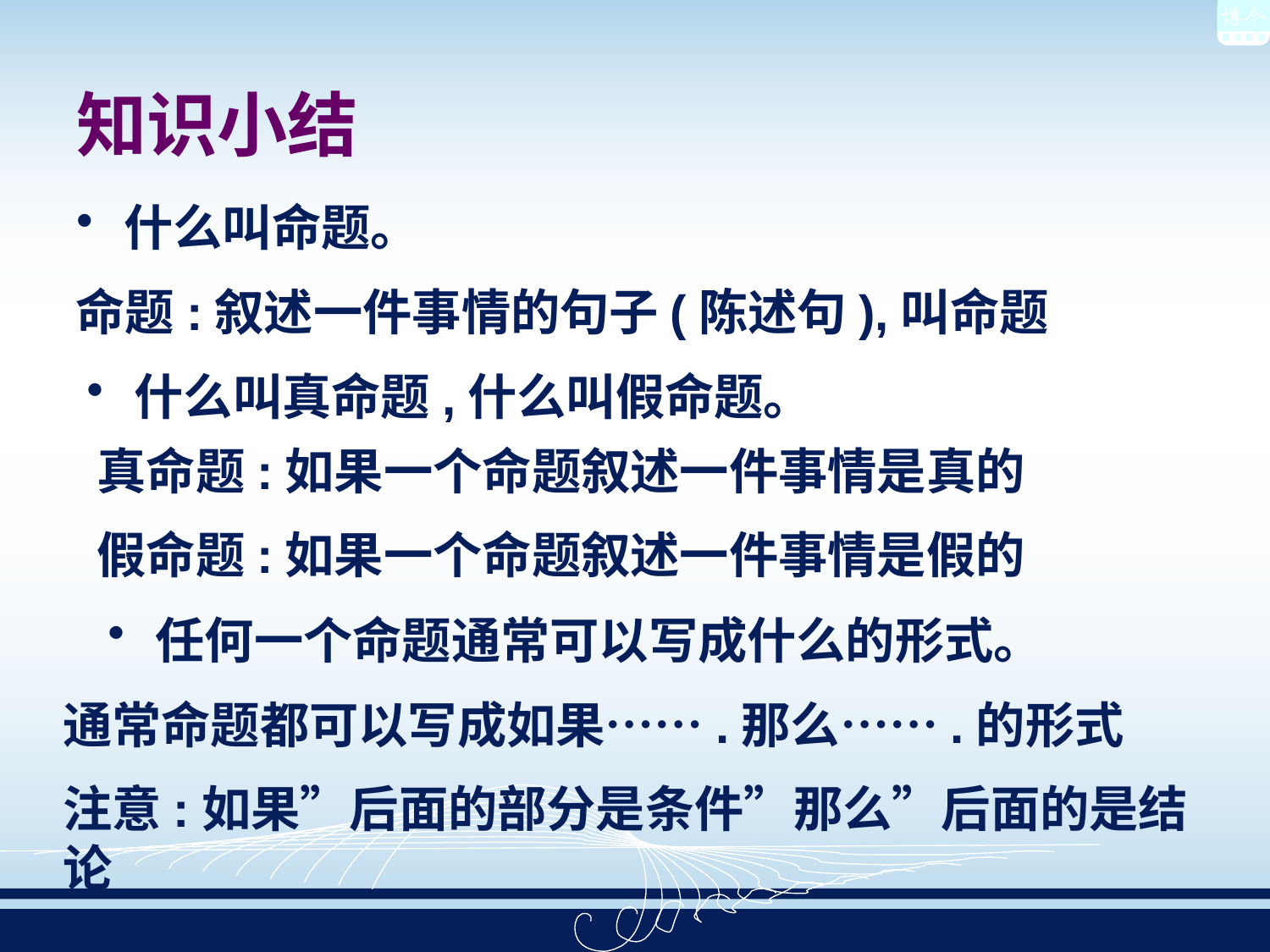

# 知识小结
什么叫命题。

命题:叙述一件事情的句子(陈述句),叫命题
什么叫真命题,什么叫假命题。

真命题:如果一个命题叙述一件事情是真的
假命题:如果一个命题叙述一件事情是假的
任何一个命题通常可以写成什么的形式。

通常命题都可以写成如果…….那么…….的形式
注意:如果”后面的部分是条件”那么”后面的是结论